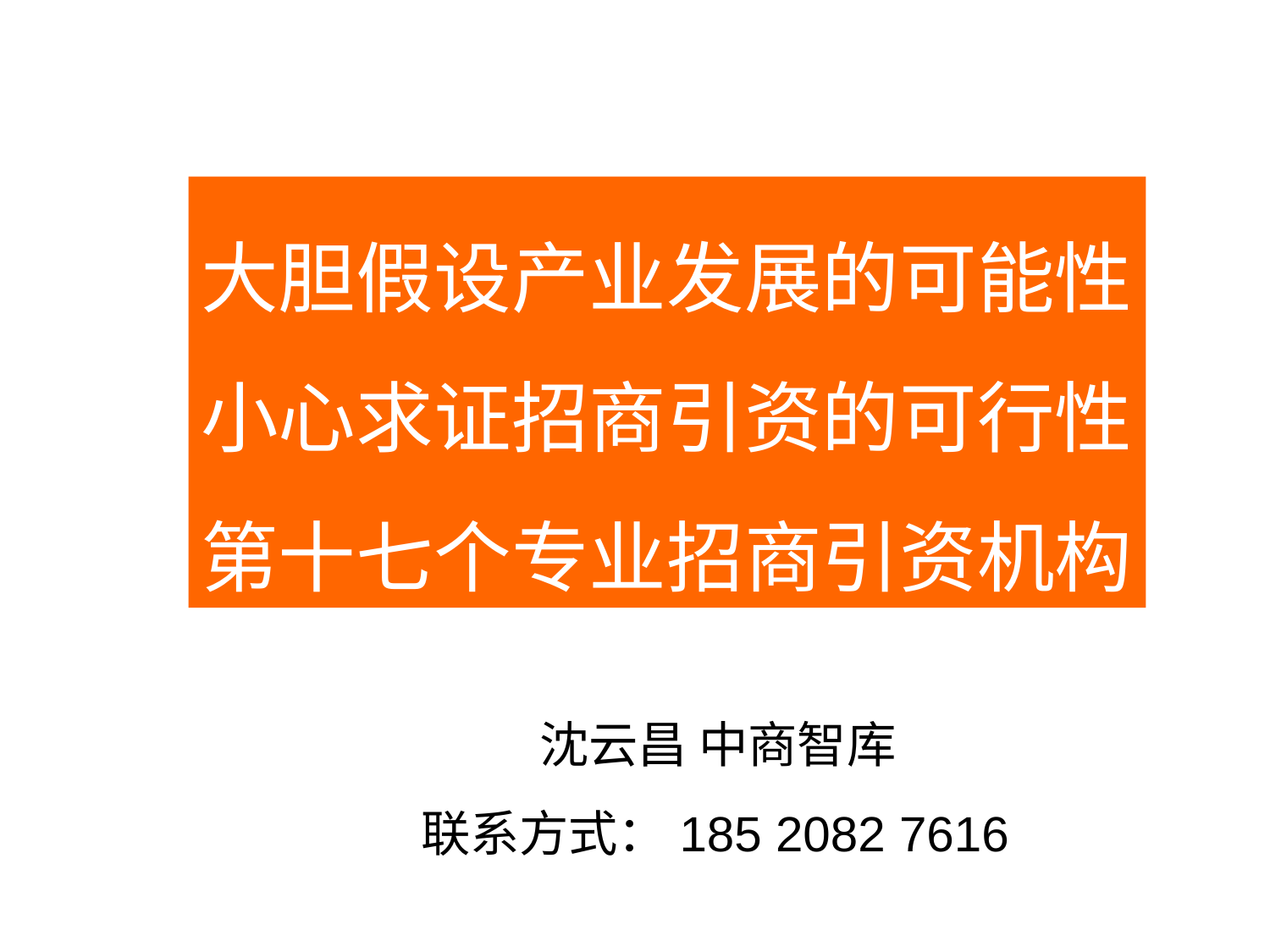

大胆假设产业发展的可能性
小心求证招商引资的可行性
第十七个专业招商引资机构
沈云昌 中商智库
联系方式：185 2082 7616